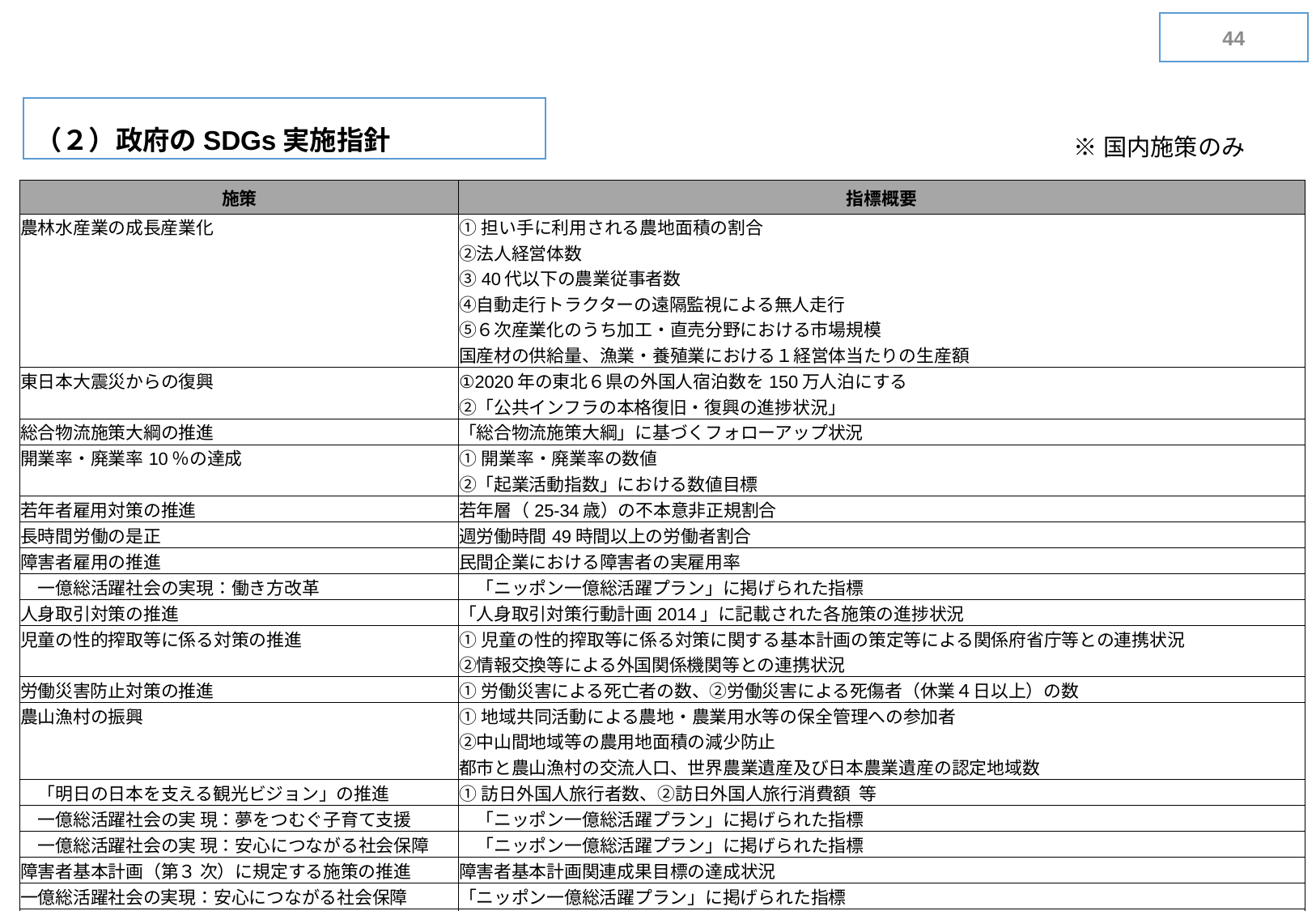

44
（２）政府のSDGs実施指針
※国内施策のみ
| 施策 | 指標概要 |
| --- | --- |
| 農林水産業の成長産業化 | ①担い手に利用される農地面積の割合 ②法人経営体数 ③40代以下の農業従事者数 ④自動走行トラクターの遠隔監視による無人走行 ⑤６次産業化のうち加工・直売分野における市場規模 国産材の供給量、漁業・養殖業における１経営体当たりの生産額 |
| 東日本大震災からの復興 | ①2020年の東北６県の外国人宿泊数を150万人泊にする ②「公共インフラの本格復旧・復興の進捗状況」 |
| 総合物流施策大綱の推進 | 「総合物流施策大綱」に基づくフォローアップ状況 |
| 開業率・廃業率10％の達成 | ①開業率・廃業率の数値 ②「起業活動指数」における数値目標 |
| 若年者雇用対策の推進 | 若年層（25-34歳）の不本意非正規割合 |
| 長時間労働の是正 | 週労働時間49時間以上の労働者割合 |
| 障害者雇用の推進 | 民間企業における障害者の実雇用率 |
| 一億総活躍社会の実現：働き方改革 | 「ニッポン一億総活躍プラン」に掲げられた指標 |
| 人身取引対策の推進 | 「人身取引対策行動計画2014」に記載された各施策の進捗状況 |
| 児童の性的搾取等に係る対策の推進 | ①児童の性的搾取等に係る対策に関する基本計画の策定等による関係府省庁等との連携状況 ②情報交換等による外国関係機関等との連携状況 |
| 労働災害防止対策の推進 | ①労働災害による死亡者の数、②労働災害による死傷者（休業４日以上）の数 |
| 農山漁村の振興 | ①地域共同活動による農地・農業用水等の保全管理への参加者 ②中山間地域等の農用地面積の減少防止 都市と農山漁村の交流人口、世界農業遺産及び日本農業遺産の認定地域数 |
| 「明日の日本を支える観光ビジョン」の推進 | ①訪日外国人旅行者数、②訪日外国人旅行消費額 等 |
| 一億総活躍社会の実 現：夢をつむぐ子育て支援 | 「ニッポン一億総活躍プラン」に掲げられた指標 |
| 一億総活躍社会の実 現：安心につながる社会保障 | 「ニッポン一億総活躍プラン」に掲げられた指標 |
| 障害者基本計画（第３ 次）に規定する施策の推進 | 障害者基本計画関連成果目標の達成状況 |
| 一億総活躍社会の実現：安心につながる社会保障 | 「ニッポン一億総活躍プラン」に掲げられた指標 |
| i-Constructionの推進 （建設現場の生産性向上） | ①建設生産プロセスにおいて活用する３次元データのデータ利活用方針の策定、データ様式の標準化実施状況 ②最先端技術を反映した制度・基準の整備・運用、データ活用や人材育成策など、具体的方針策定状況 |
| 希望を生み出す強い経済 | 「ニッポン一億総活躍プラン」に掲げられた指標 |
| ビジネスと人権に関する国別行動計画の策定 | ビジネスと人権に関する国別行動計画の策定の進捗状況 |